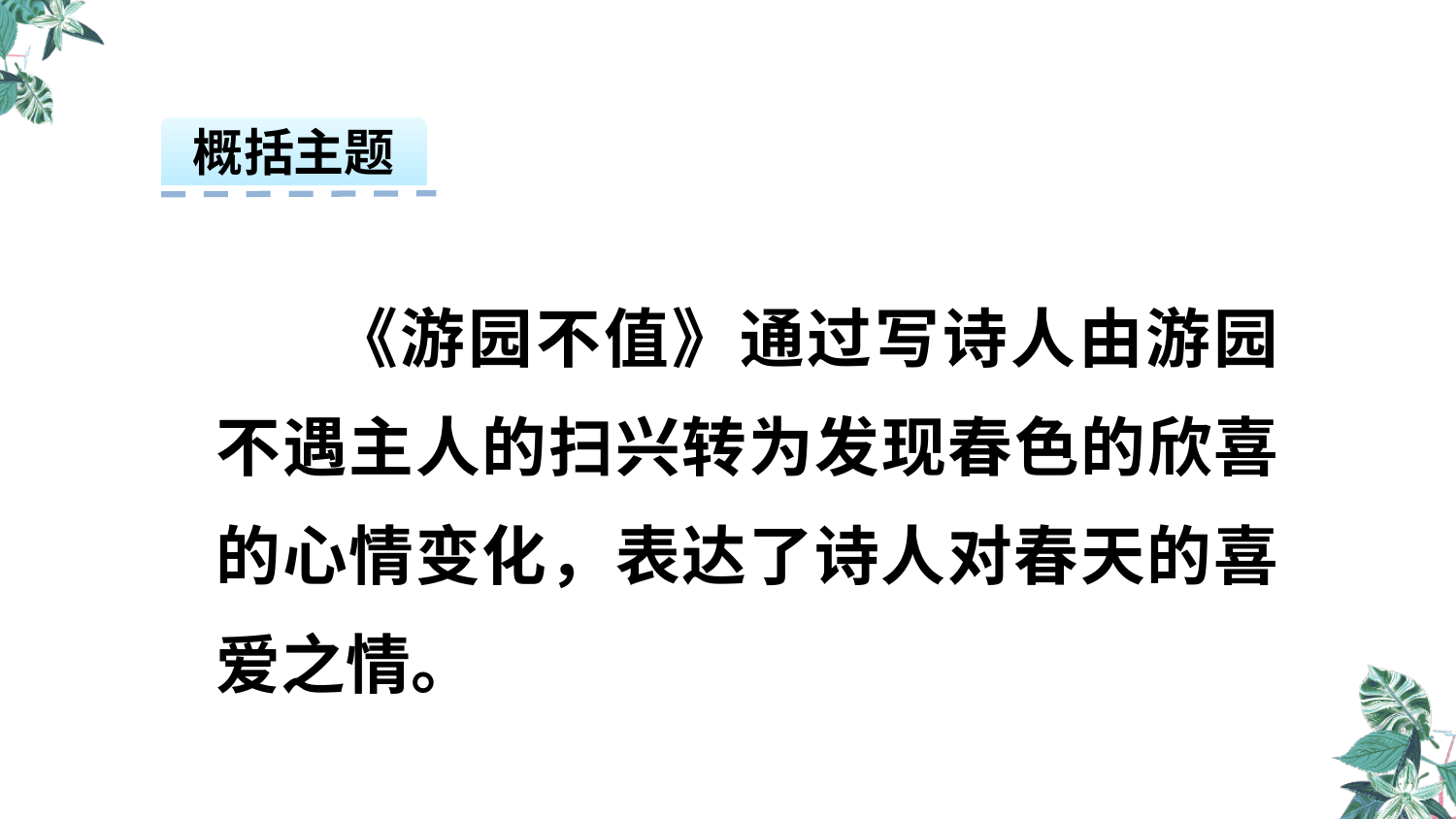

概括主题

      《游园不值》通过写诗人由游园不遇主人的扫兴转为发现春色的欣喜的心情变化，表达了诗人对春天的喜爱之情。